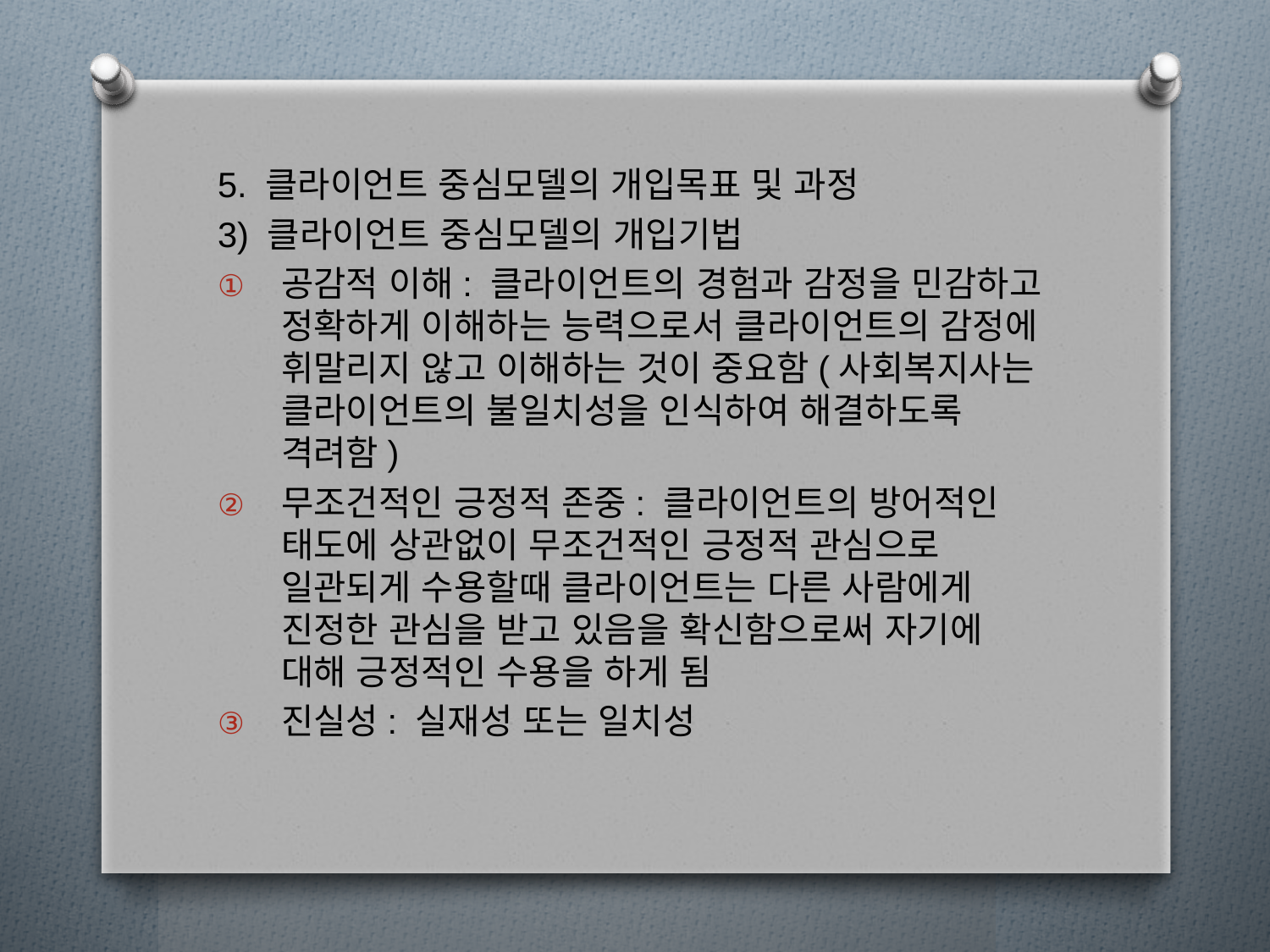

5. 클라이언트 중심모델의 개입목표 및 과정
3) 클라이언트 중심모델의 개입기법
공감적 이해: 클라이언트의 경험과 감정을 민감하고 정확하게 이해하는 능력으로서 클라이언트의 감정에 휘말리지 않고 이해하는 것이 중요함(사회복지사는 클라이언트의 불일치성을 인식하여 해결하도록 격려함)
무조건적인 긍정적 존중: 클라이언트의 방어적인 태도에 상관없이 무조건적인 긍정적 관심으로 일관되게 수용할때 클라이언트는 다른 사람에게 진정한 관심을 받고 있음을 확신함으로써 자기에 대해 긍정적인 수용을 하게 됨
진실성: 실재성 또는 일치성